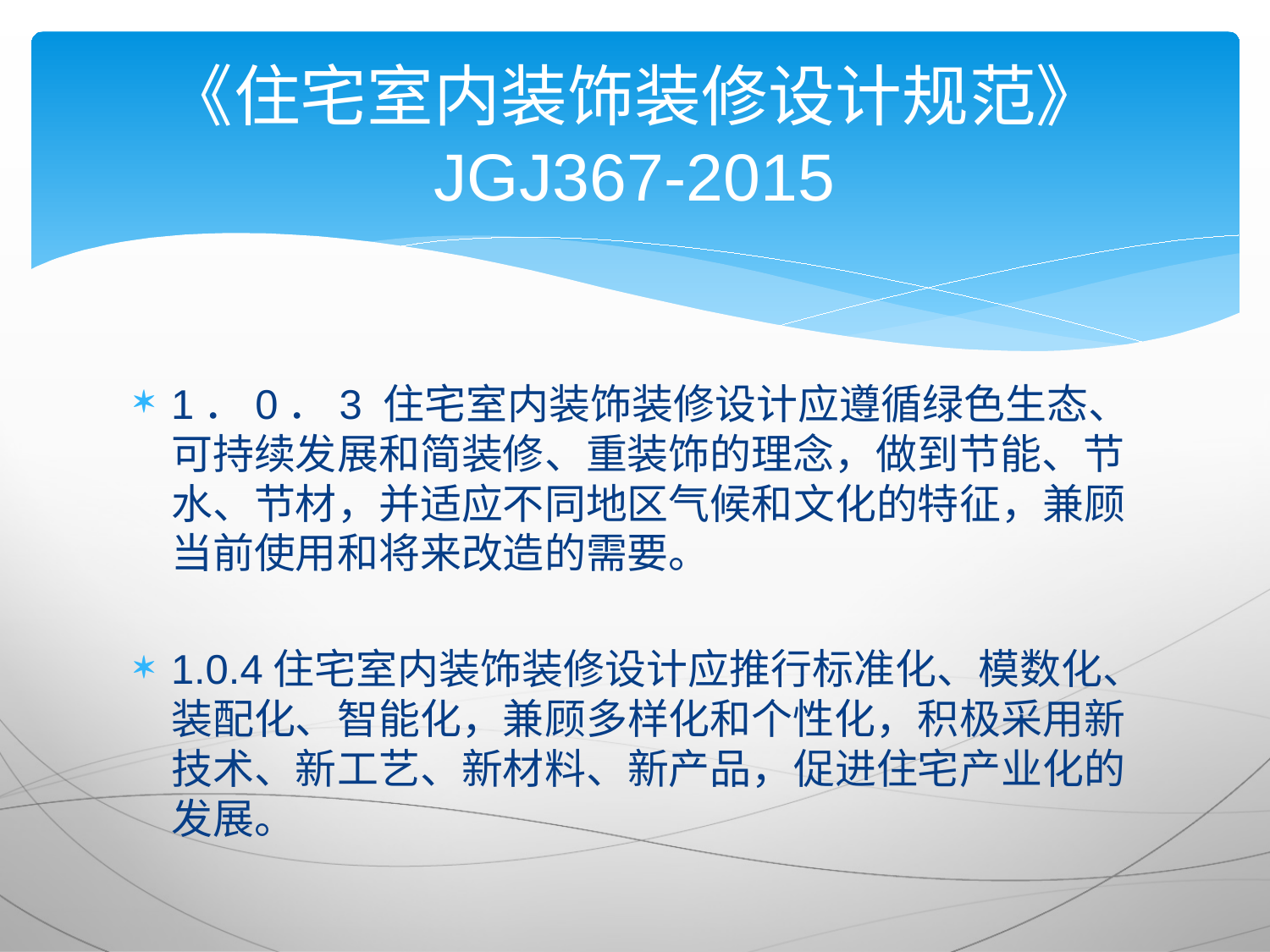

# 《住宅室内装饰装修设计规范》 JGJ367-2015
1．0．3 住宅室内装饰装修设计应遵循绿色生态、可持续发展和简装修、重装饰的理念，做到节能、节水、节材，并适应不同地区气候和文化的特征，兼顾当前使用和将来改造的需要。

1.0.4住宅室内装饰装修设计应推行标准化、模数化、装配化、智能化，兼顾多样化和个性化，积极采用新技术、新工艺、新材料、新产品，促进住宅产业化的发展。